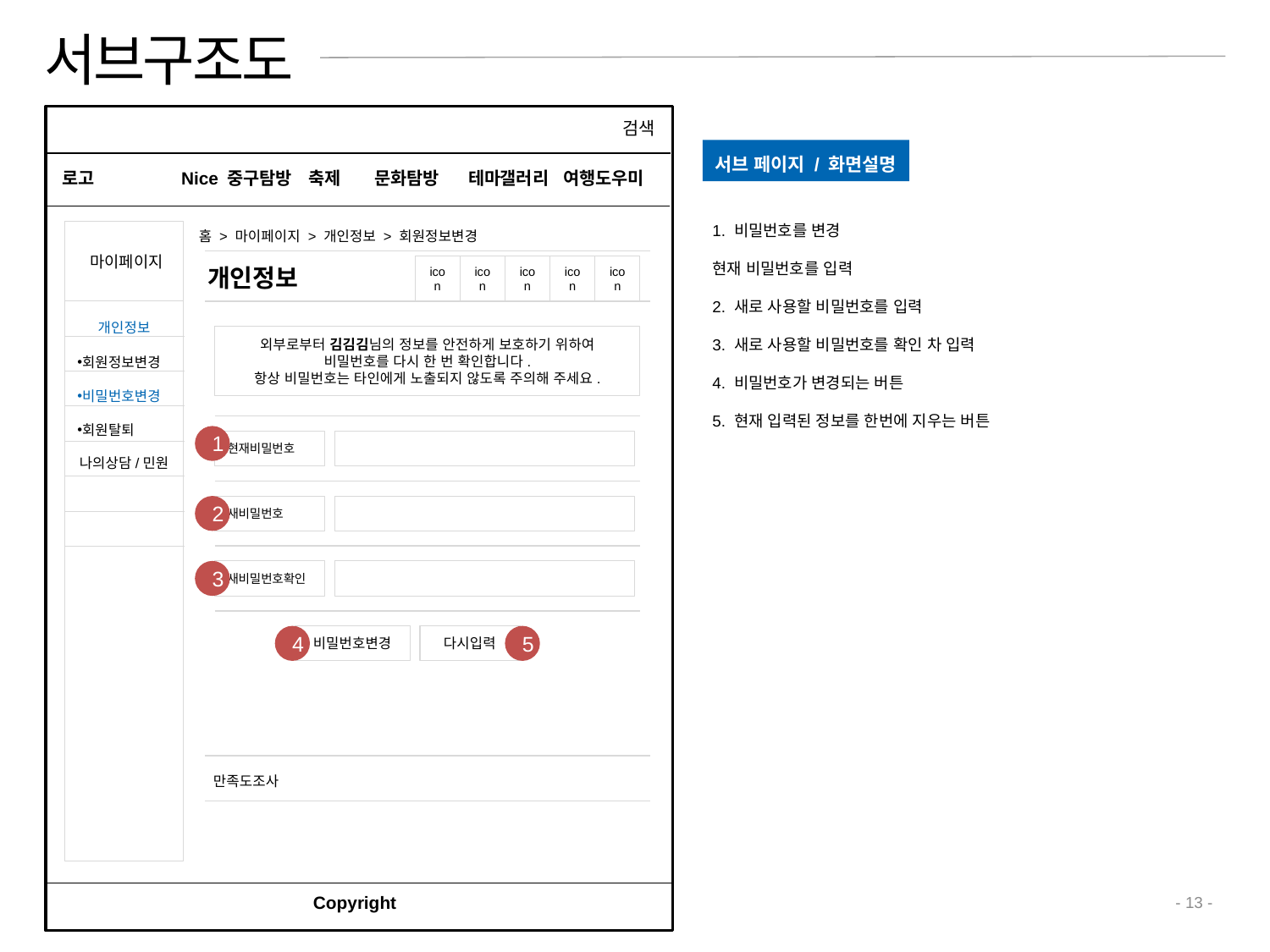

# 서브구조도
ㄷ
검색
서브 페이지 / 화면설명

로고
Nice 중구탐방	축제       문화탐방      테마갤러리   여행도우미
1. 비밀번호를 변경
현재 비밀번호를 입력
2. 새로 사용할 비밀번호를 입력
3. 새로 사용할 비밀번호를 확인 차 입력
4. 비밀번호가 변경되는 버튼
5. 현재 입력된 정보를 한번에 지우는 버튼

마이페이지
홈 > 마이페이지 > 개인정보 > 회원정보변경
개인정보
icon
icon
icon
icon
icon
개인정보

나의상담/민원

외부로부터 김김김님의 정보를 안전하게 보호하기 위하여 비밀번호를 다시 한 번 확인합니다.
항상 비밀번호는 타인에게 노출되지 않도록 주의해 주세요.
회원정보변경
비밀번호변경
회원탈퇴
1
현재비밀번호

2
새비밀번호

3
새비밀번호확인

4
비밀번호변경
다시입력
5
만족도조사
Copyright